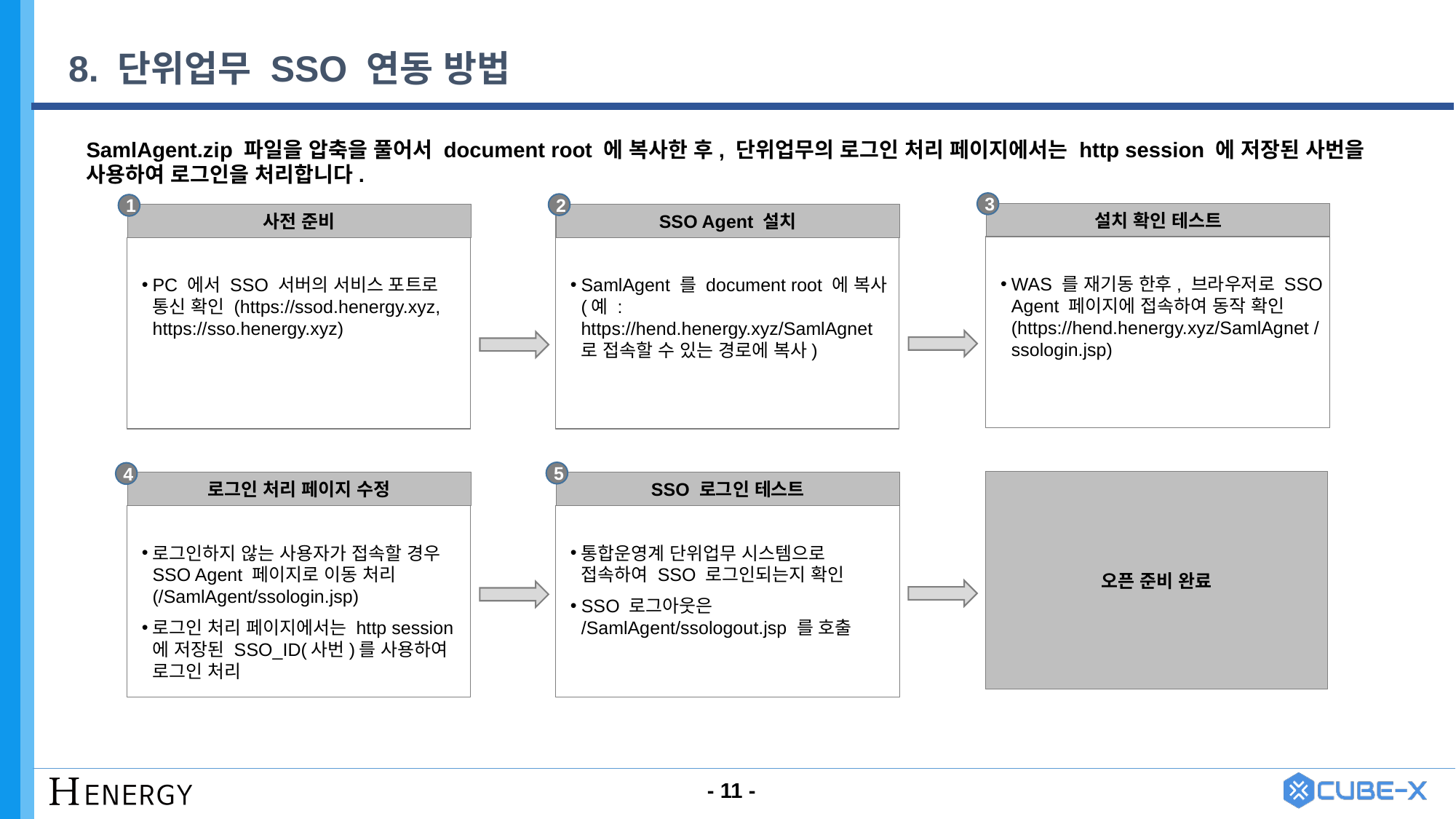

# 8. 단위업무 SSO 연동 방법
SamlAgent.zip 파일을 압축을 풀어서 document root 에 복사한 후, 단위업무의 로그인 처리 페이지에서는 http session 에 저장된 사번을 사용하여 로그인을 처리합니다.
3
2
1
설치 확인 테스트
사전 준비
SSO Agent 설치

WAS 를 재기동 한후, 브라우저로 SSO Agent 페이지에 접속하여 동작 확인 (https://hend.henergy.xyz/SamlAgnet /ssologin.jsp)

PC 에서 SSO 서버의 서비스 포트로 통신 확인 (https://ssod.henergy.xyz, https://sso.henergy.xyz)

SamlAgent 를 document root 에 복사
(예 : https://hend.henergy.xyz/SamlAgnet 로 접속할 수 있는 경로에 복사)

5
4
오픈 준비 완료
로그인 처리 페이지 수정
SSO 로그인 테스트

로그인하지 않는 사용자가 접속할 경우 SSO Agent 페이지로 이동 처리 (/SamlAgent/ssologin.jsp)
로그인 처리 페이지에서는 http session 에 저장된 SSO_ID(사번)를 사용하여 로그인 처리

통합운영계 단위업무 시스템으로 접속하여 SSO 로그인되는지 확인
SSO 로그아웃은 /SamlAgent/ssologout.jsp 를 호출

- 11 -